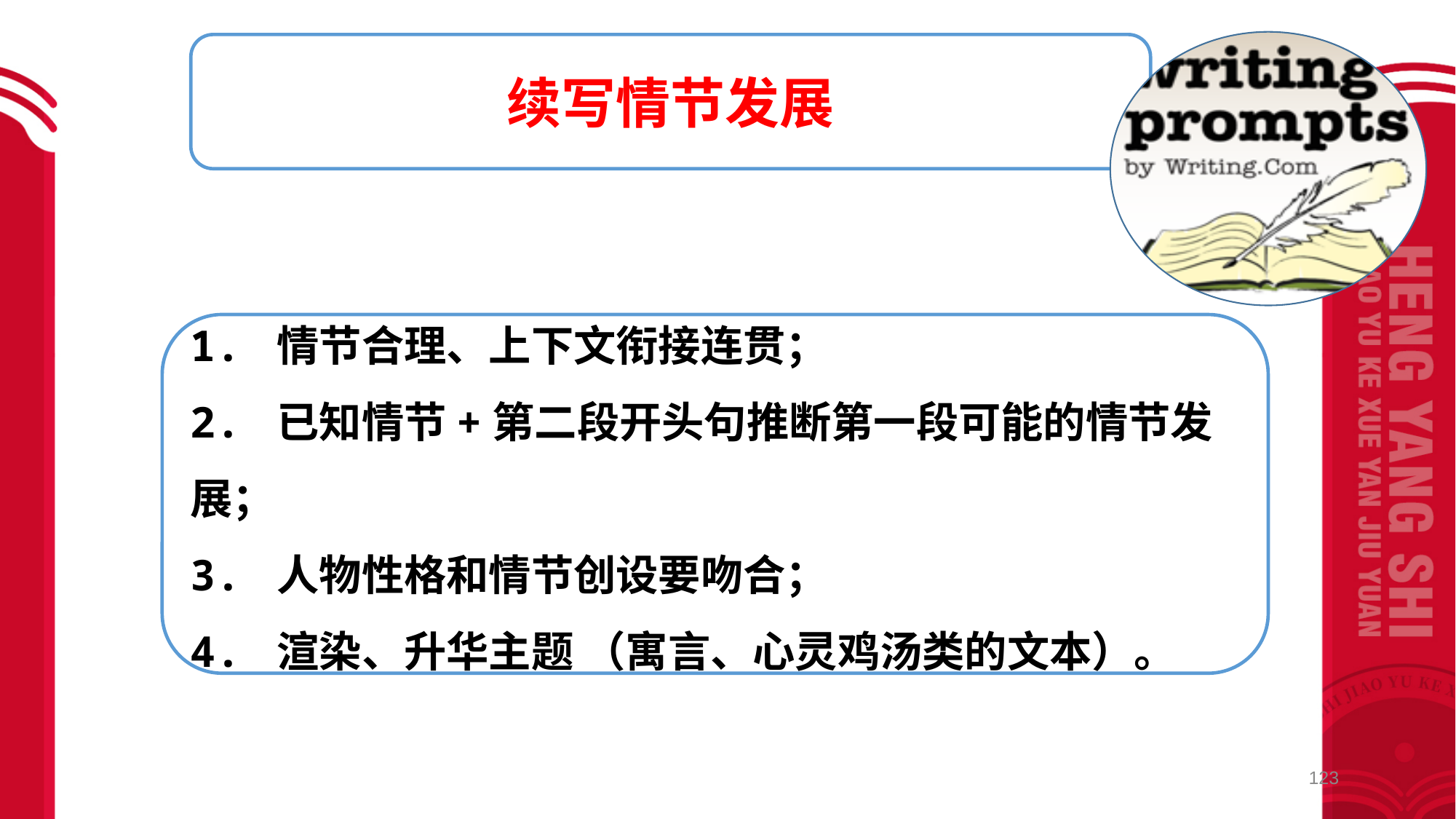

续写情节发展

1. 情节合理、上下文衔接连贯；
2. 已知情节+第二段开头句推断第一段可能的情节发展；
3. 人物性格和情节创设要吻合；
4. 渲染、升华主题 （寓言、心灵鸡汤类的文本）。

123